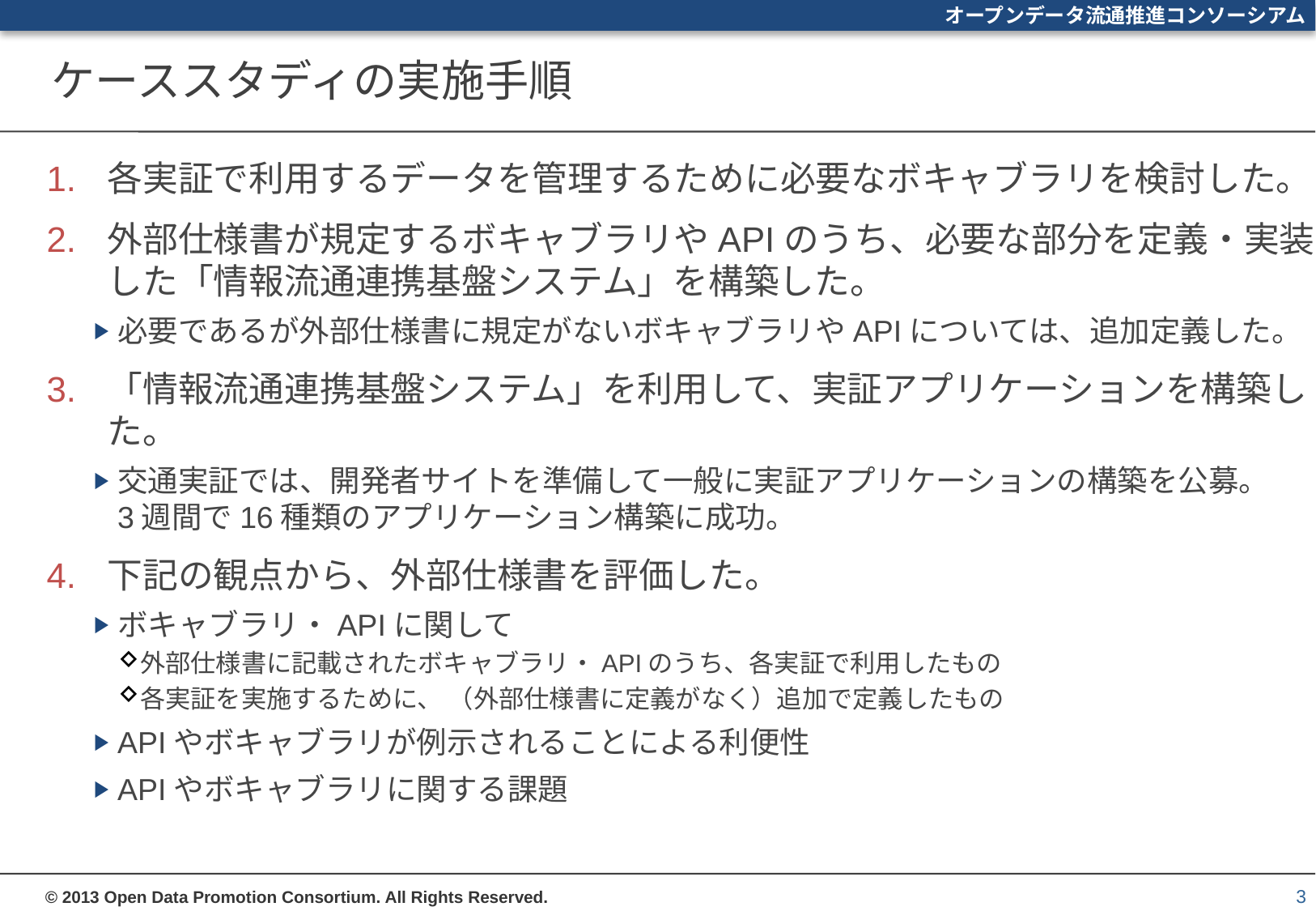

# ケーススタディの実施手順
各実証で利用するデータを管理するために必要なボキャブラリを検討した。
外部仕様書が規定するボキャブラリやAPIのうち、必要な部分を定義・実装した「情報流通連携基盤システム」を構築した。
必要であるが外部仕様書に規定がないボキャブラリやAPIについては、追加定義した。
「情報流通連携基盤システム」を利用して、実証アプリケーションを構築した。
交通実証では、開発者サイトを準備して一般に実証アプリケーションの構築を公募。
3週間で16種類のアプリケーション構築に成功。
下記の観点から、外部仕様書を評価した。
ボキャブラリ・APIに関して
外部仕様書に記載されたボキャブラリ・APIのうち、各実証で利用したもの
各実証を実施するために、 （外部仕様書に定義がなく）追加で定義したもの
APIやボキャブラリが例示されることによる利便性
APIやボキャブラリに関する課題
3